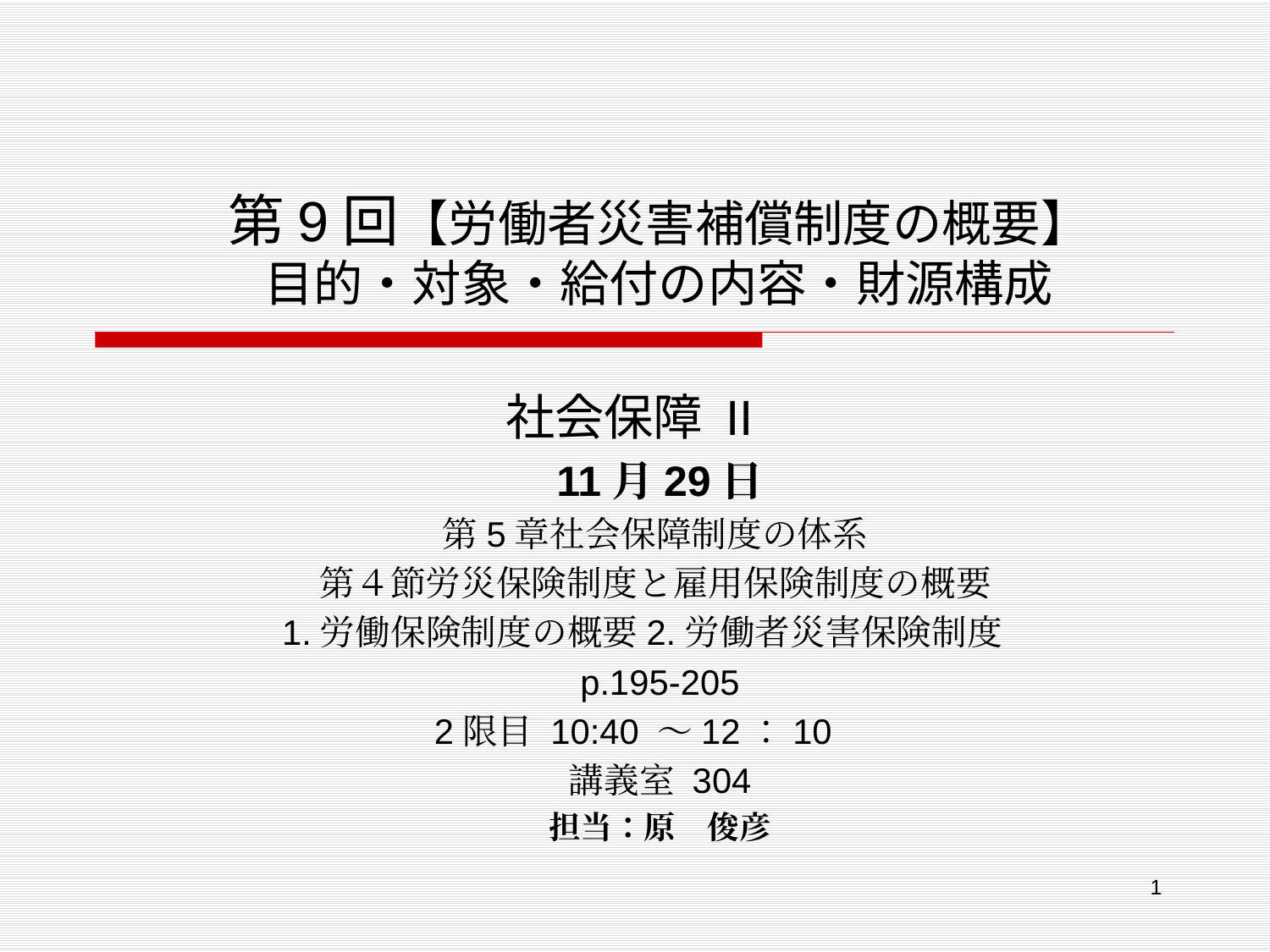

# 第9回【労働者災害補償制度の概要】 目的・対象・給付の内容・財源構成
社会保障 II
11月29日
第5章社会保障制度の体系
第４節労災保険制度と雇用保険制度の概要
1.労働保険制度の概要2.労働者災害保険制度
p.195-205
2限目 10:40 ～12：10
講義室 304
担当：原　俊彦

　　　       担当　原　俊彦（札幌市立大学）t.hara@scu.ac.jp

1